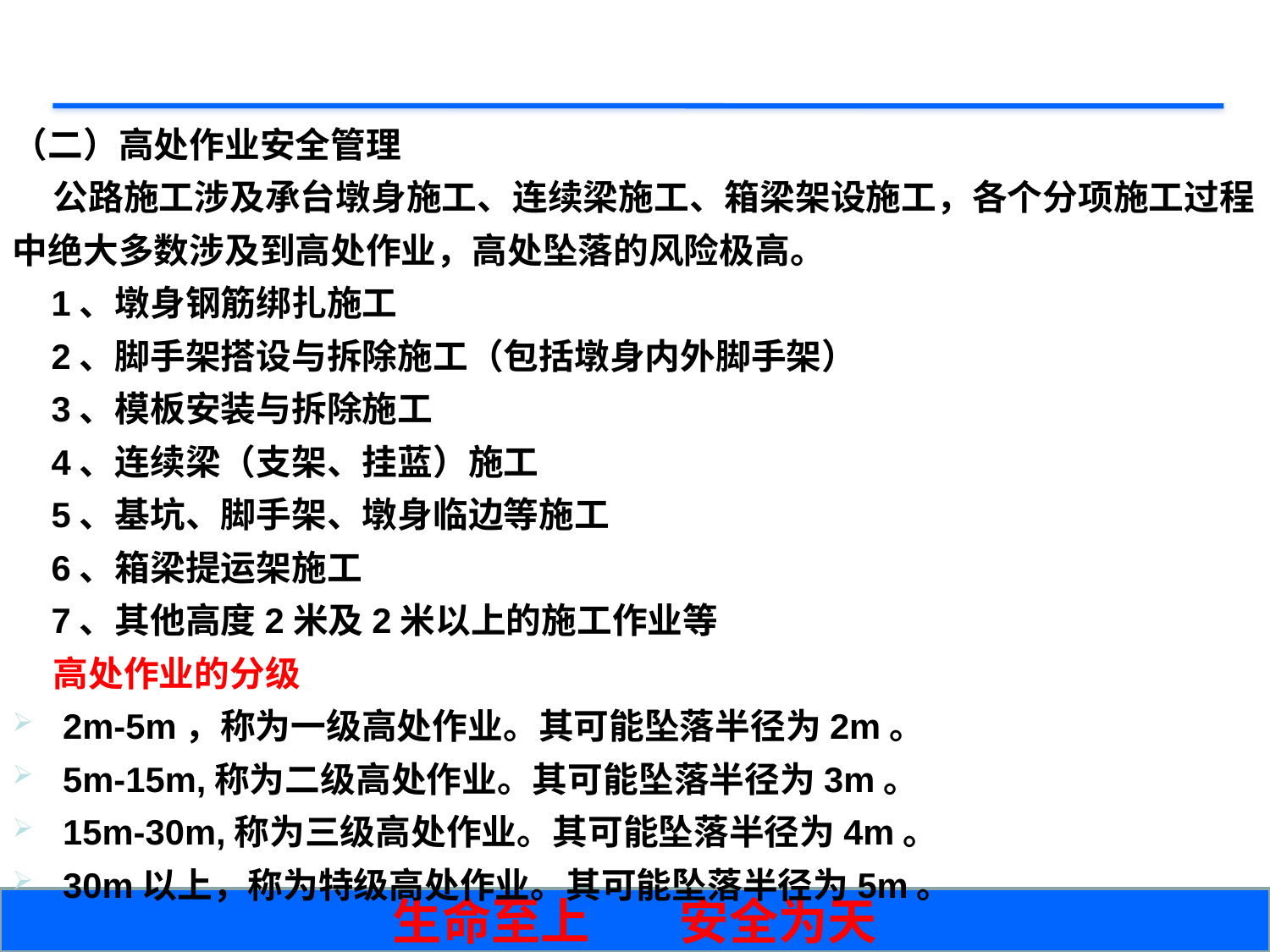

（二）高处作业安全管理
    公路施工涉及承台墩身施工、连续梁施工、箱梁架设施工，各个分项施工过程中绝大多数涉及到高处作业，高处坠落的风险极高。
    1、墩身钢筋绑扎施工
    2、脚手架搭设与拆除施工（包括墩身内外脚手架）
    3、模板安装与拆除施工
    4、连续梁（支架、挂蓝）施工
    5、基坑、脚手架、墩身临边等施工
    6、箱梁提运架施工
    7、其他高度2米及2米以上的施工作业等
    高处作业的分级
   2m-5m，称为一级高处作业。其可能坠落半径为2m。
   5m-15m,称为二级高处作业。其可能坠落半径为3m。
   15m-30m,称为三级高处作业。其可能坠落半径为4m。
   30m以上，称为特级高处作业。其可能坠落半径为5m。